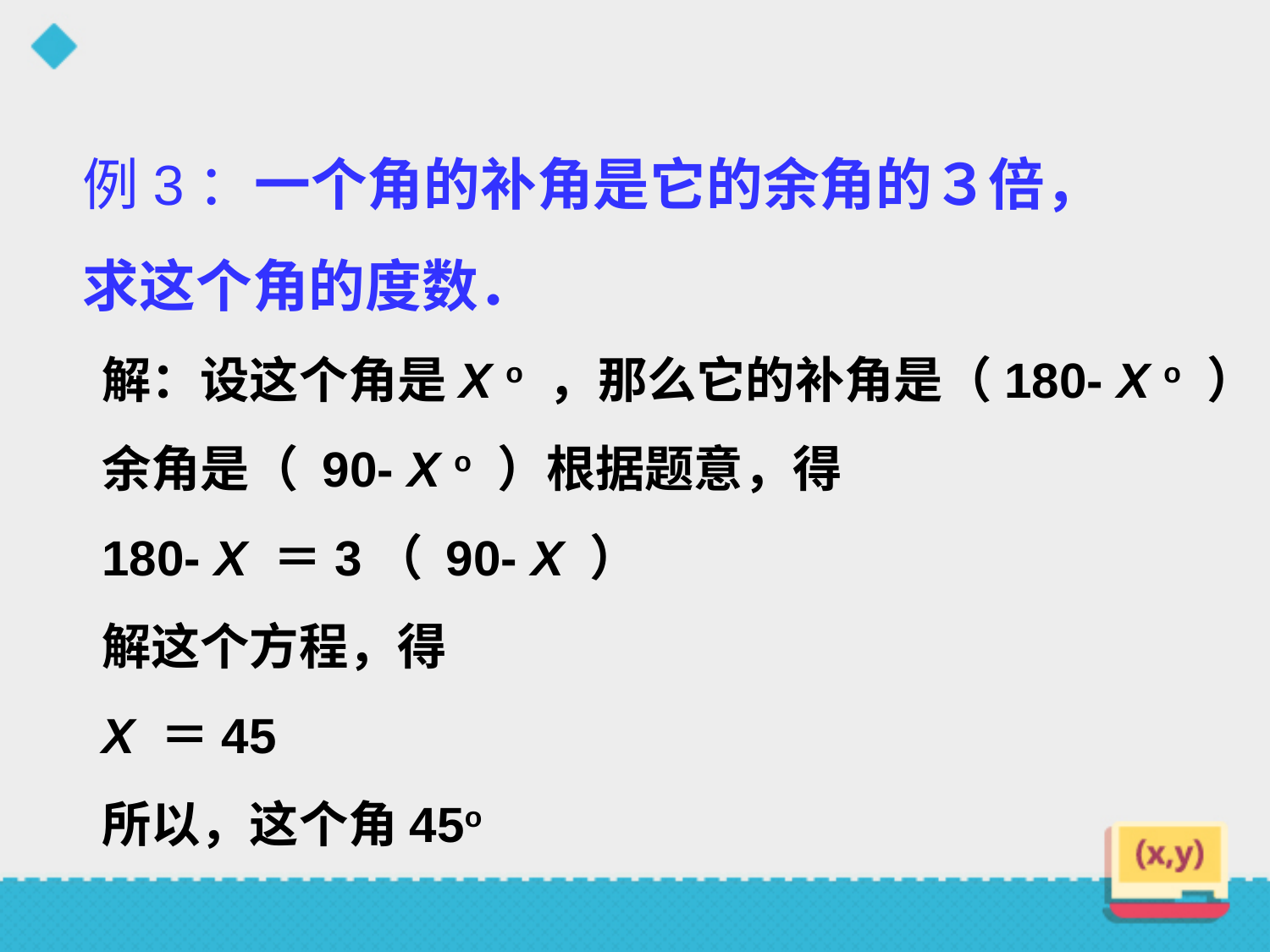

例3：一个角的补角是它的余角的３倍，
求这个角的度数．

解：设这个角是X o ，那么它的补角是（180- X o ）
余角是（ 90- X o ）根据题意，得
180- X ＝3（ 90- X ）
解这个方程，得
X ＝45
所以，这个角45o